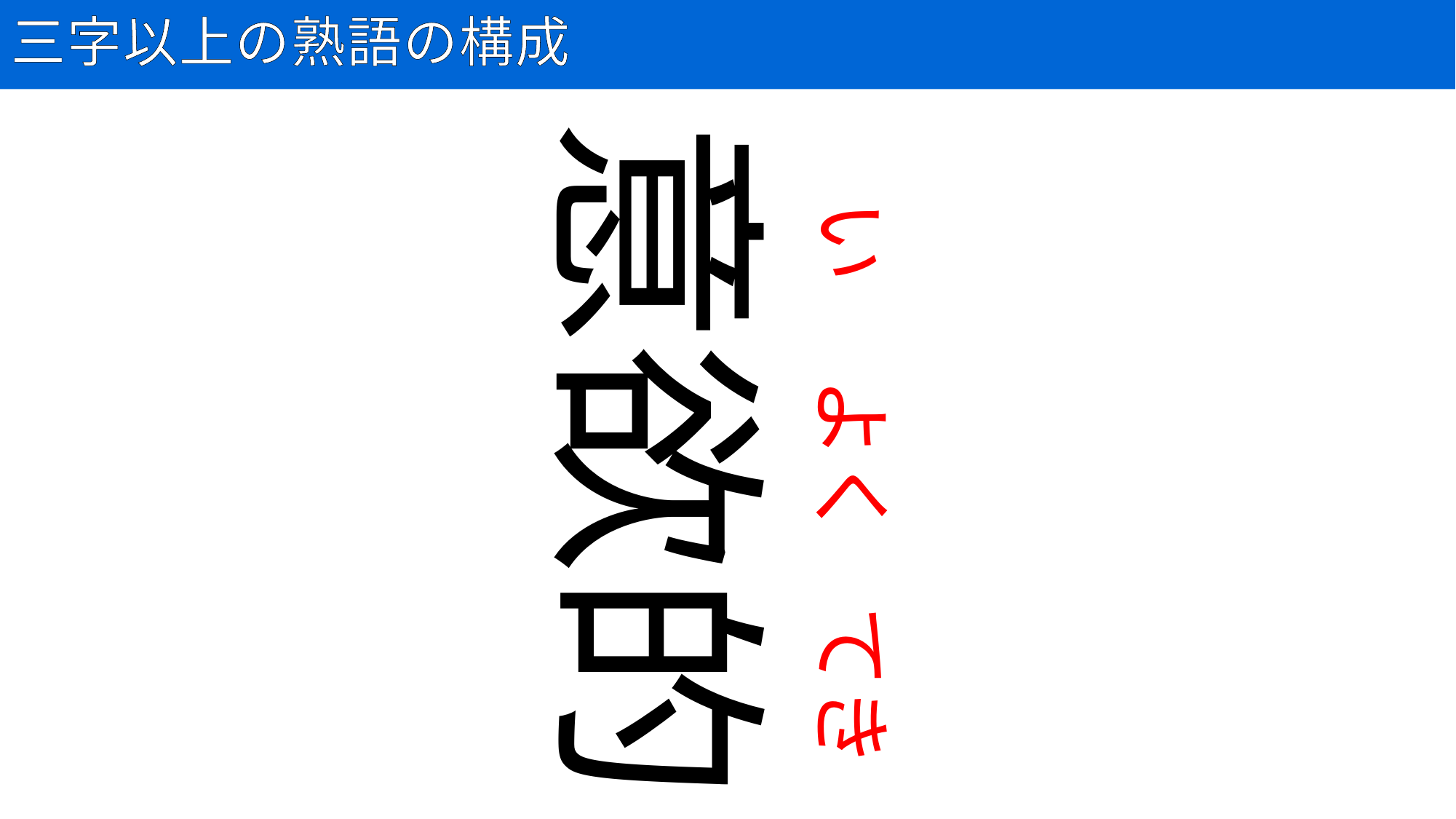

# 三字以上の熟語の構成
47
意欲的
い
よく
てき